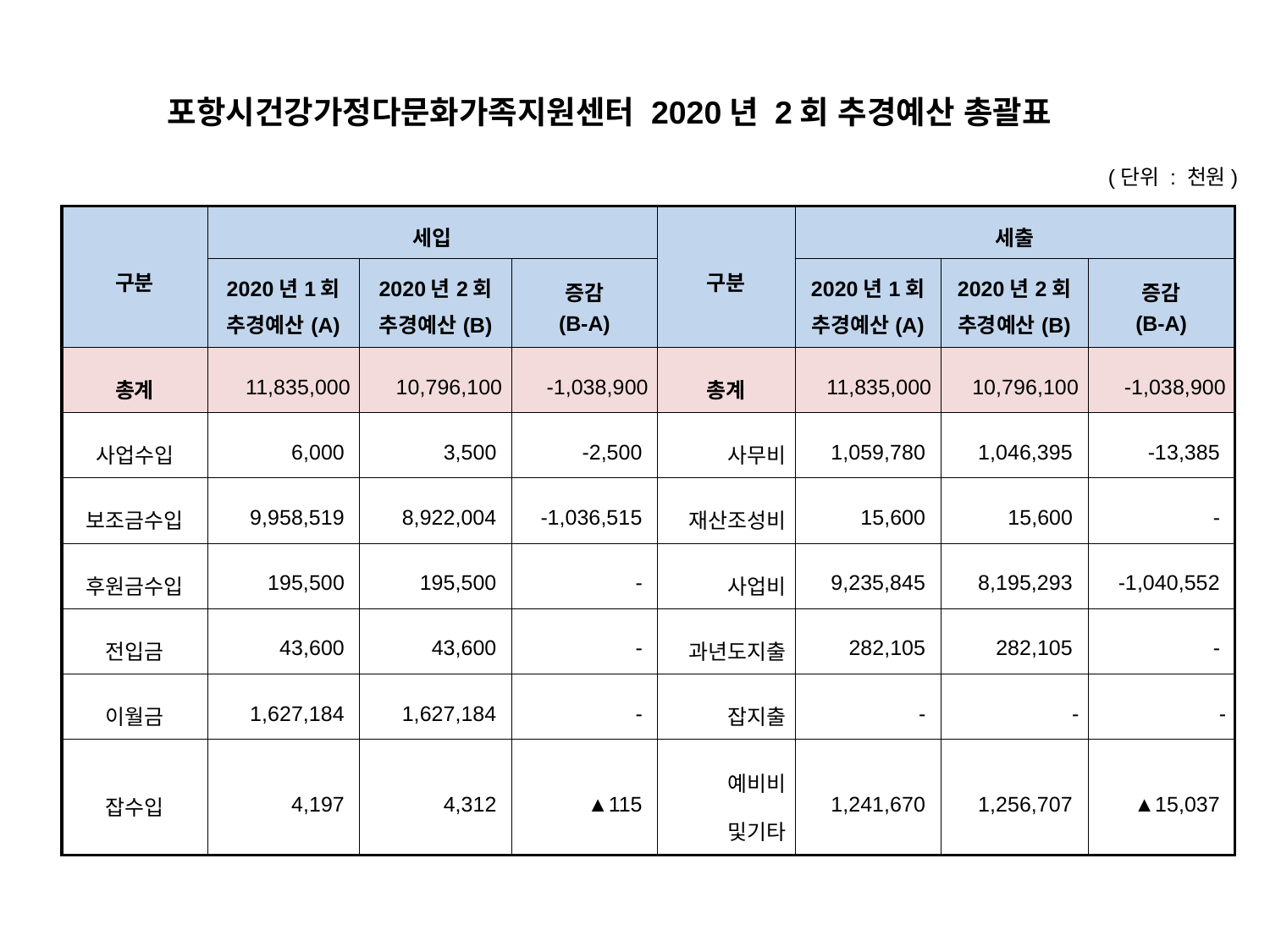

포항시건강가정다문화가족지원센터 2020년 2회 추경예산 총괄표
(단위 : 천원)
| 구분 | 세입 |  |  | 구분 | 세출 |  |  |
| --- | --- | --- | --- | --- | --- | --- | --- |
|  | 2020년1회 추경예산(A) | 2020년2회 추경예산(B) | 증감 (B-A) |  | 2020년1회 추경예산(A) | 2020년2회 추경예산(B) | 증감 (B-A) |
| 총계 | 11,835,000 | 10,796,100 | -1,038,900 | 총계 | 11,835,000 | 10,796,100 | -1,038,900 |
| 사업수입 | 6,000 | 3,500 | -2,500 | 사무비 | 1,059,780 | 1,046,395 | -13,385 |
| 보조금수입 | 9,958,519 | 8,922,004 | -1,036,515 | 재산조성비 | 15,600 | 15,600 | - |
| 후원금수입 | 195,500 | 195,500 | - | 사업비 | 9,235,845 | 8,195,293 | -1,040,552 |
| 전입금 | 43,600 | 43,600 | - | 과년도지출 | 282,105 | 282,105 | - |
| 이월금 | 1,627,184 | 1,627,184 | - | 잡지출 | - | - | - |
| 잡수입 | 4,197 | 4,312 | ▲115 | 예비비 및기타 | 1,241,670 | 1,256,707 | ▲15,037 |